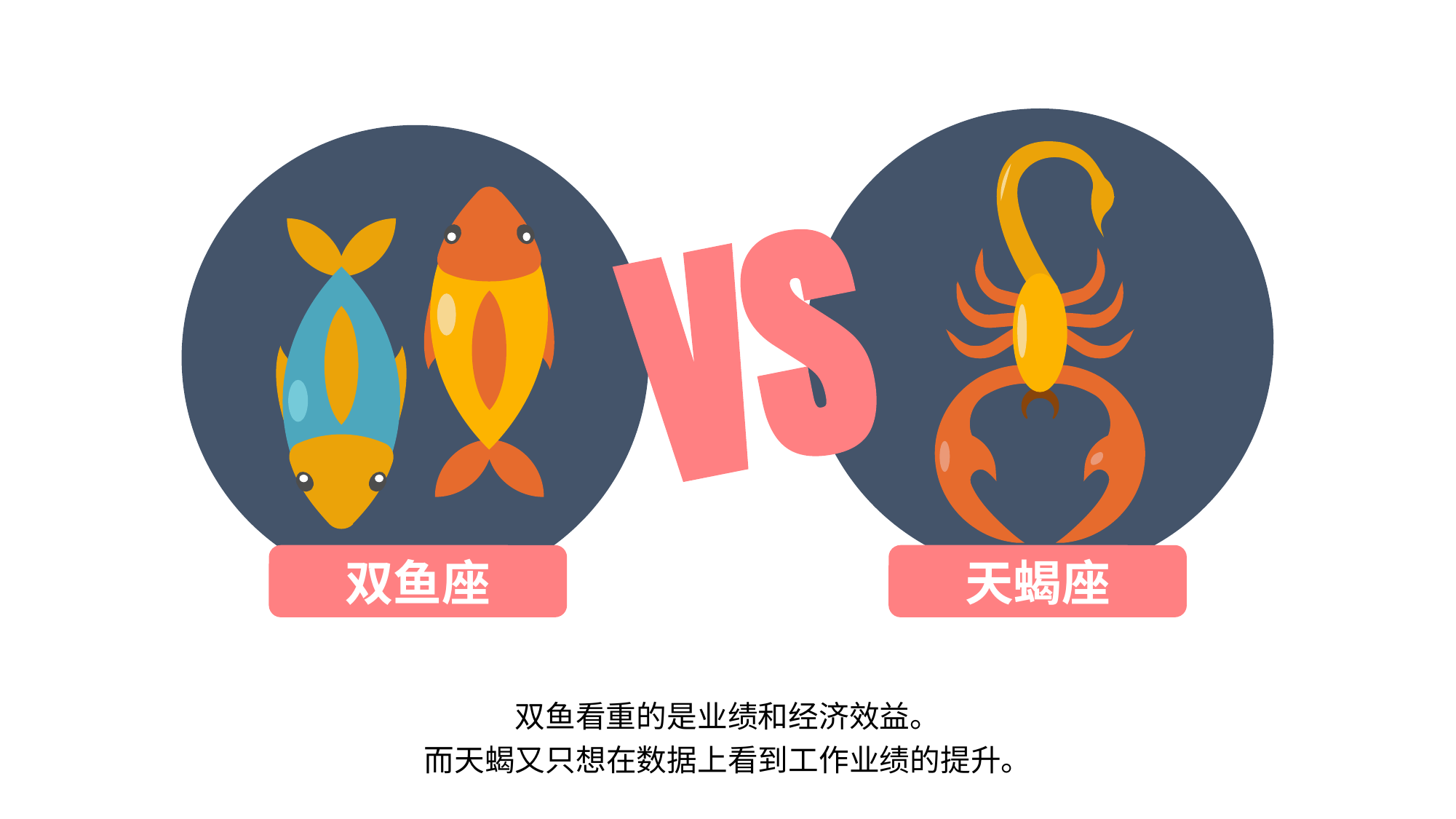

VS
双鱼座
天蝎座
双鱼看重的是业绩和经济效益。
而天蝎又只想在数据上看到工作业绩的提升。